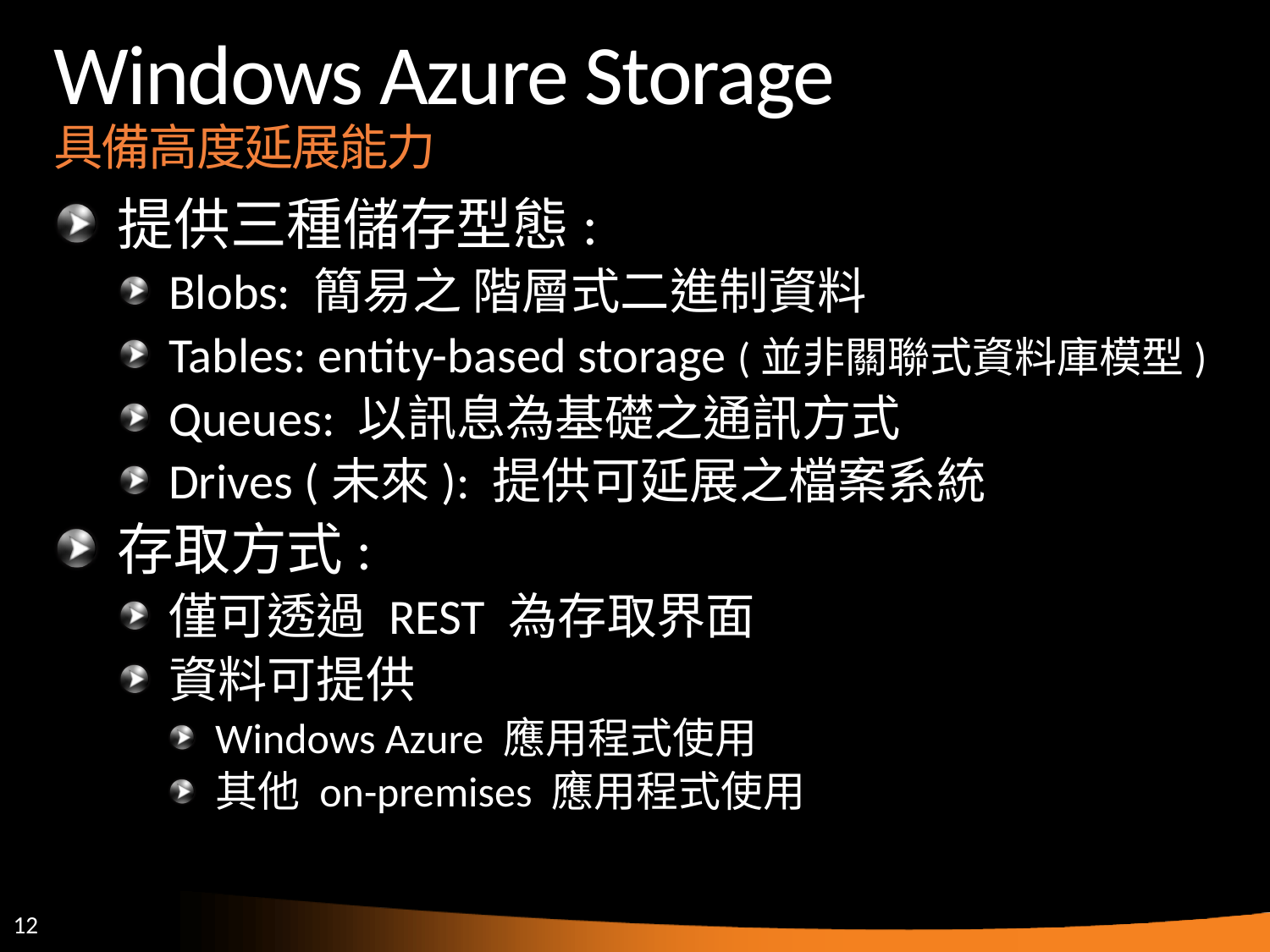

# Windows Azure Storage 具備高度延展能力
提供三種儲存型態:
Blobs: 簡易之 階層式二進制資料
Tables: entity-based storage (並非關聯式資料庫模型)
Queues: 以訊息為基礎之通訊方式
Drives (未來): 提供可延展之檔案系統
存取方式:
僅可透過 REST 為存取界面
資料可提供
Windows Azure 應用程式使用
其他 on-premises 應用程式使用